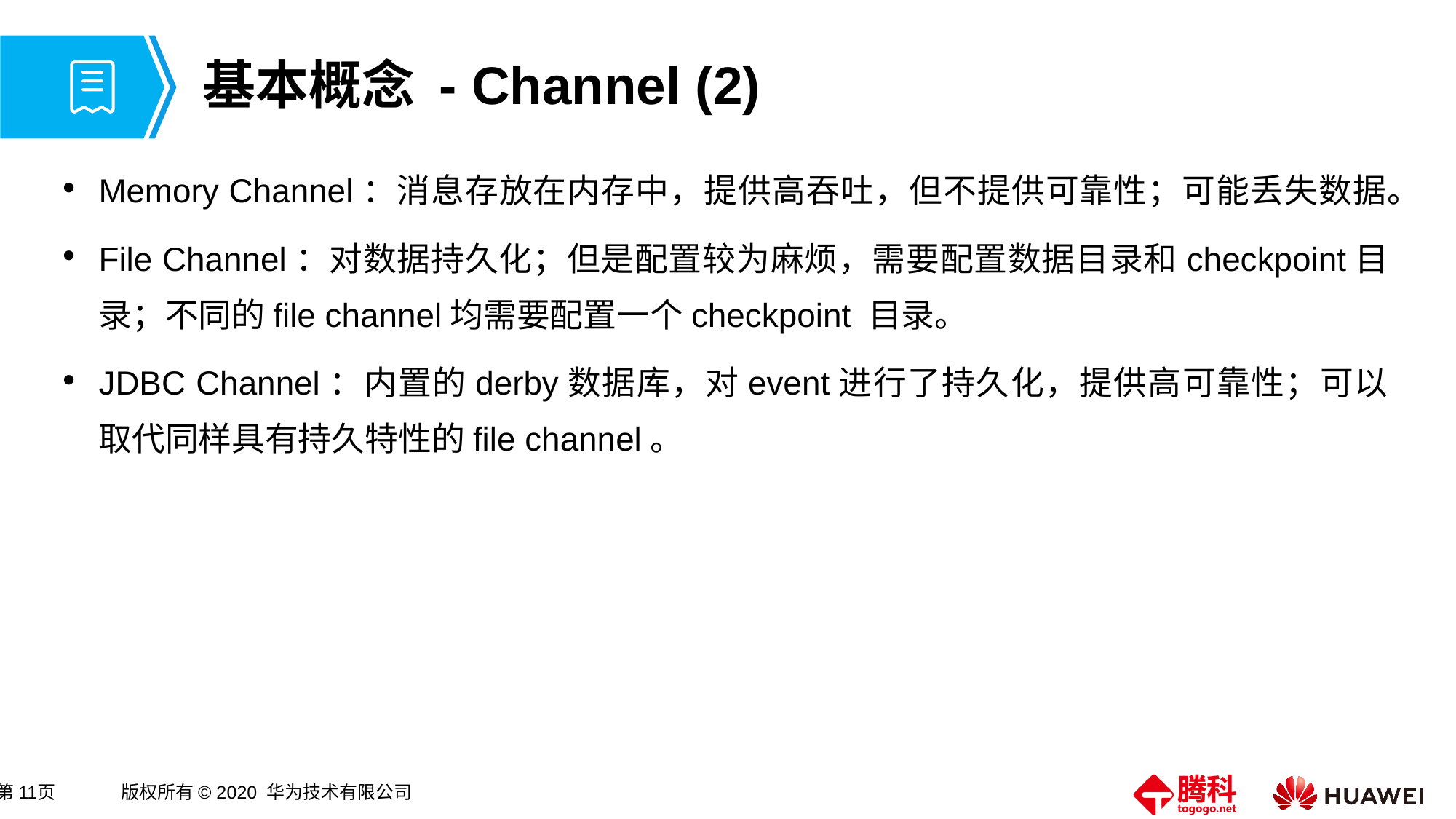

# 基本概念 - Channel (2)
Memory Channel：消息存放在内存中，提供高吞吐，但不提供可靠性；可能丢失数据。
File Channel：对数据持久化；但是配置较为麻烦，需要配置数据目录和checkpoint目录；不同的file channel均需要配置一个checkpoint 目录。
JDBC Channel：内置的derby数据库，对event进行了持久化，提供高可靠性；可以取代同样具有持久特性的file channel。